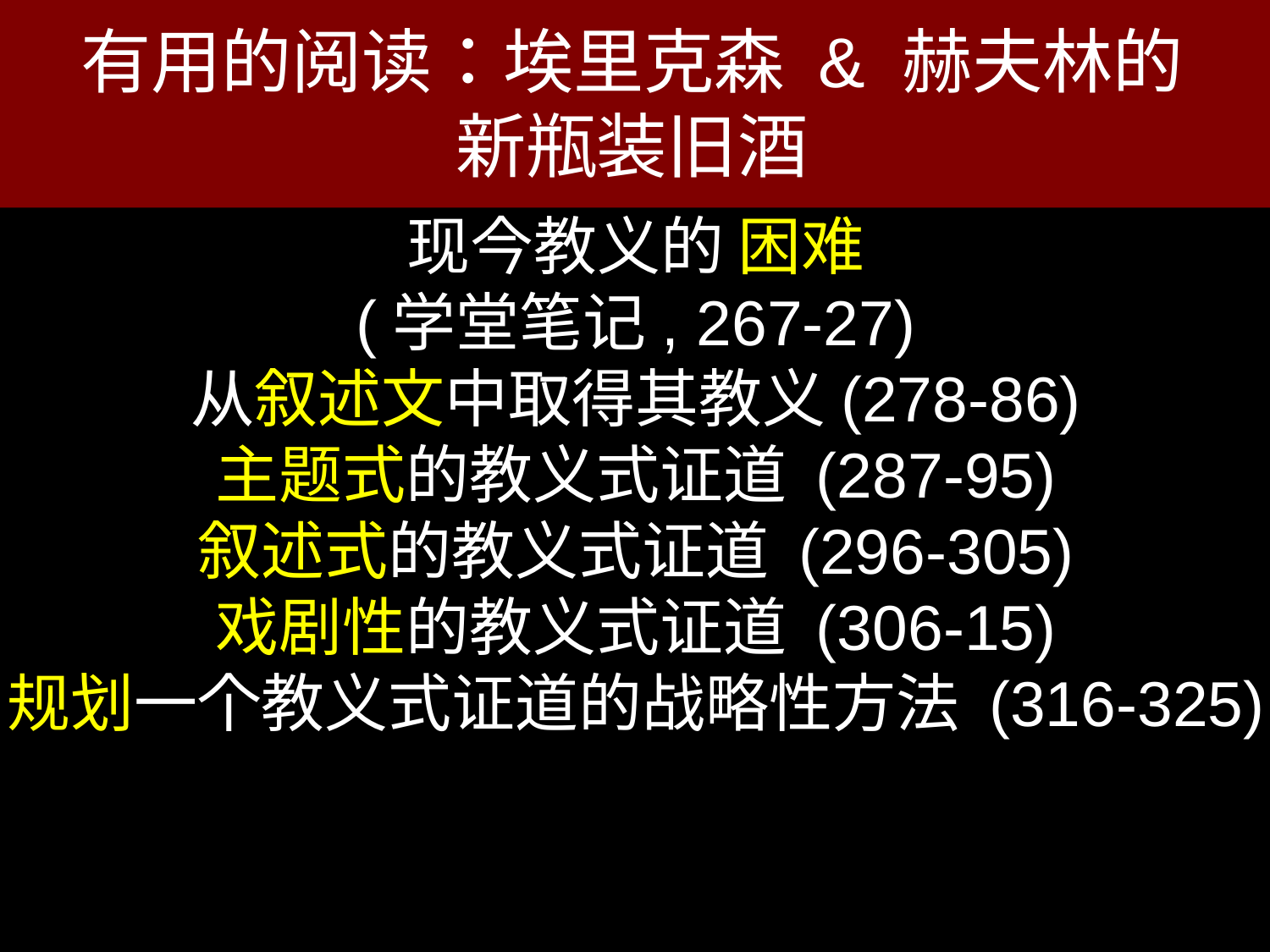

# 有用的阅读：埃里克森 & 赫夫林的 新瓶装旧酒
现今教义的 困难
(学堂笔记, 267-27)
从叙述文中取得其教义(278-86)
主题式的教义式证道 (287-95)
叙述式的教义式证道 (296-305)
戏剧性的教义式证道 (306-15)
规划一个教义式证道的战略性方法 (316-325)